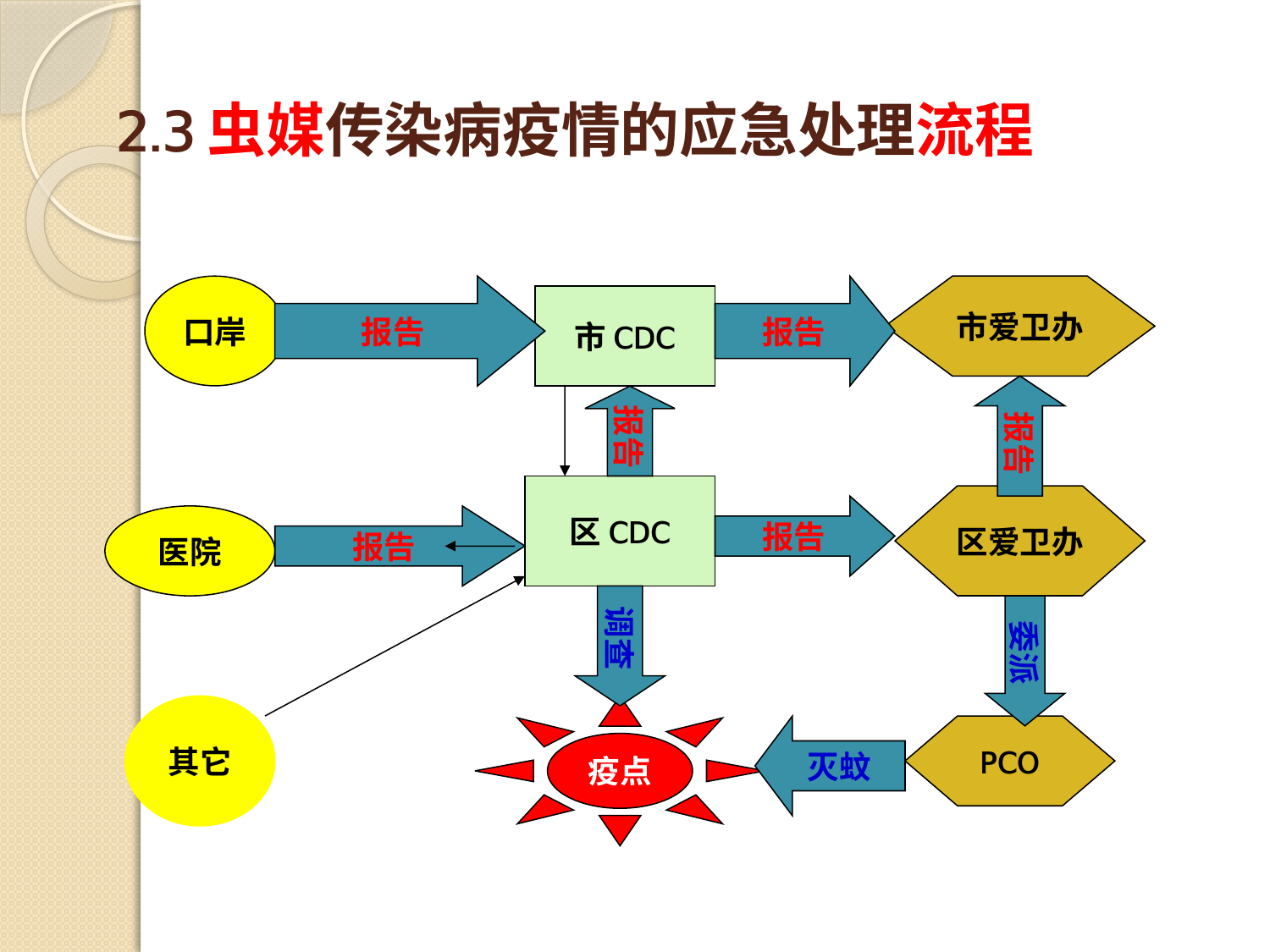

# 2.3虫媒传染病疫情的应急处理流程
口岸
报告
报告
市爱卫办
市CDC
报告

报告
区CDC
区爱卫办
报告
医院
报告

调查
委派
其它
疫点
灭蚊
PCO